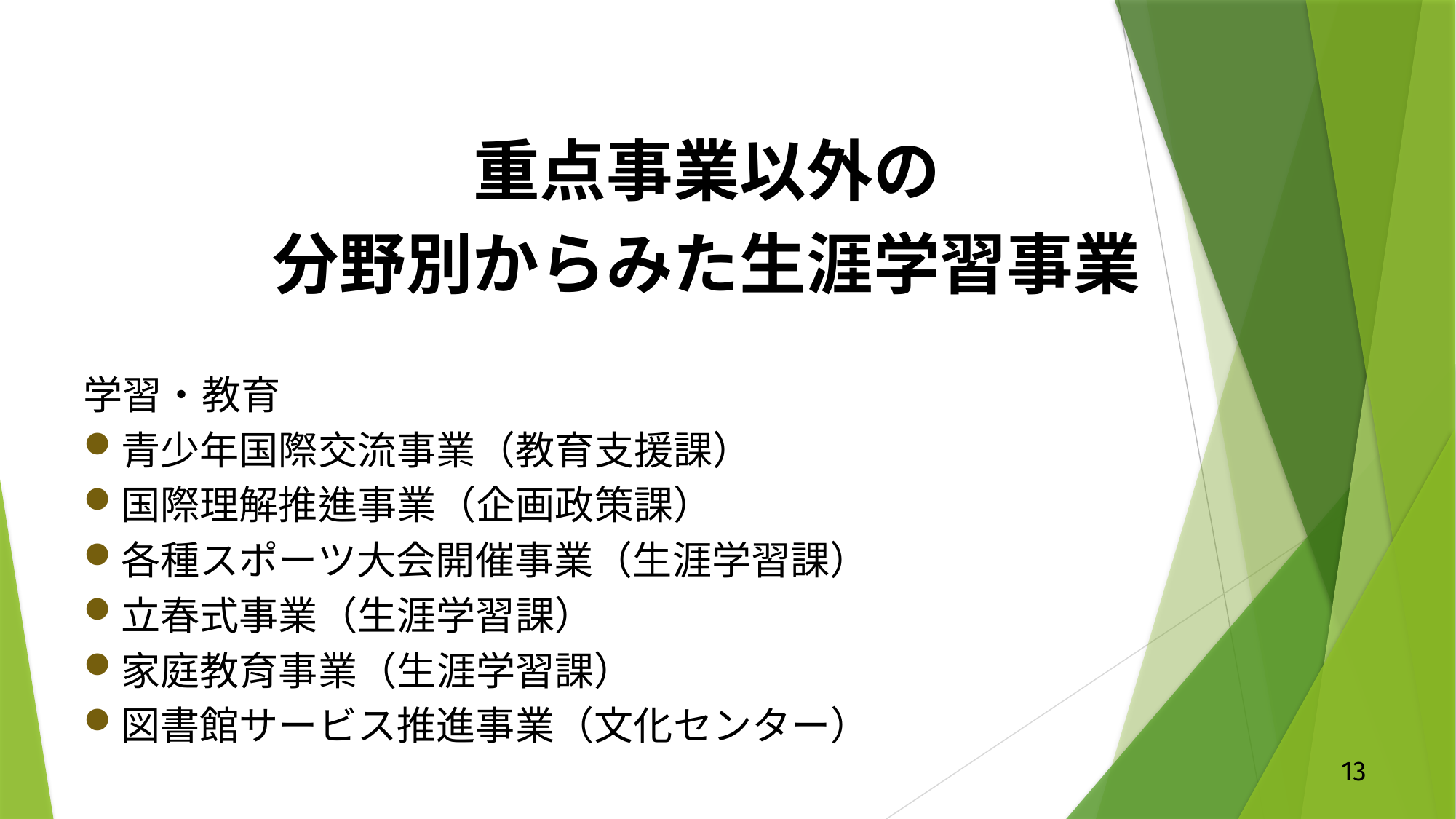

重点事業以外の
分野別からみた生涯学習事業
学習・教育
青少年国際交流事業（教育支援課）
国際理解推進事業（企画政策課）
各種スポーツ大会開催事業（生涯学習課）
立春式事業（生涯学習課）
家庭教育事業（生涯学習課）
図書館サービス推進事業（文化センター）